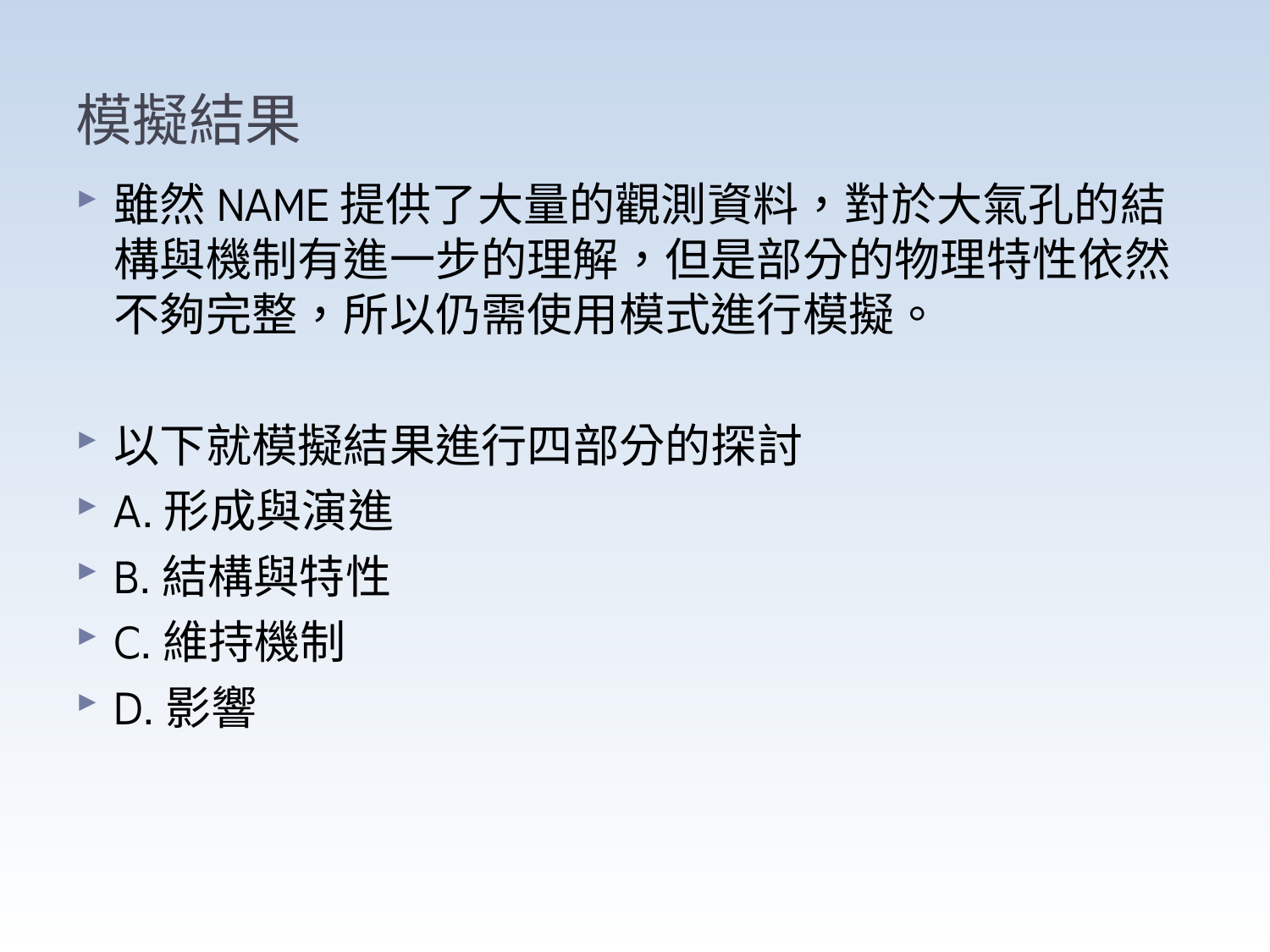

# 模擬結果
雖然NAME提供了大量的觀測資料，對於大氣孔的結構與機制有進一步的理解，但是部分的物理特性依然不夠完整，所以仍需使用模式進行模擬。

以下就模擬結果進行四部分的探討
A.形成與演進
B.結構與特性
C.維持機制
D.影響